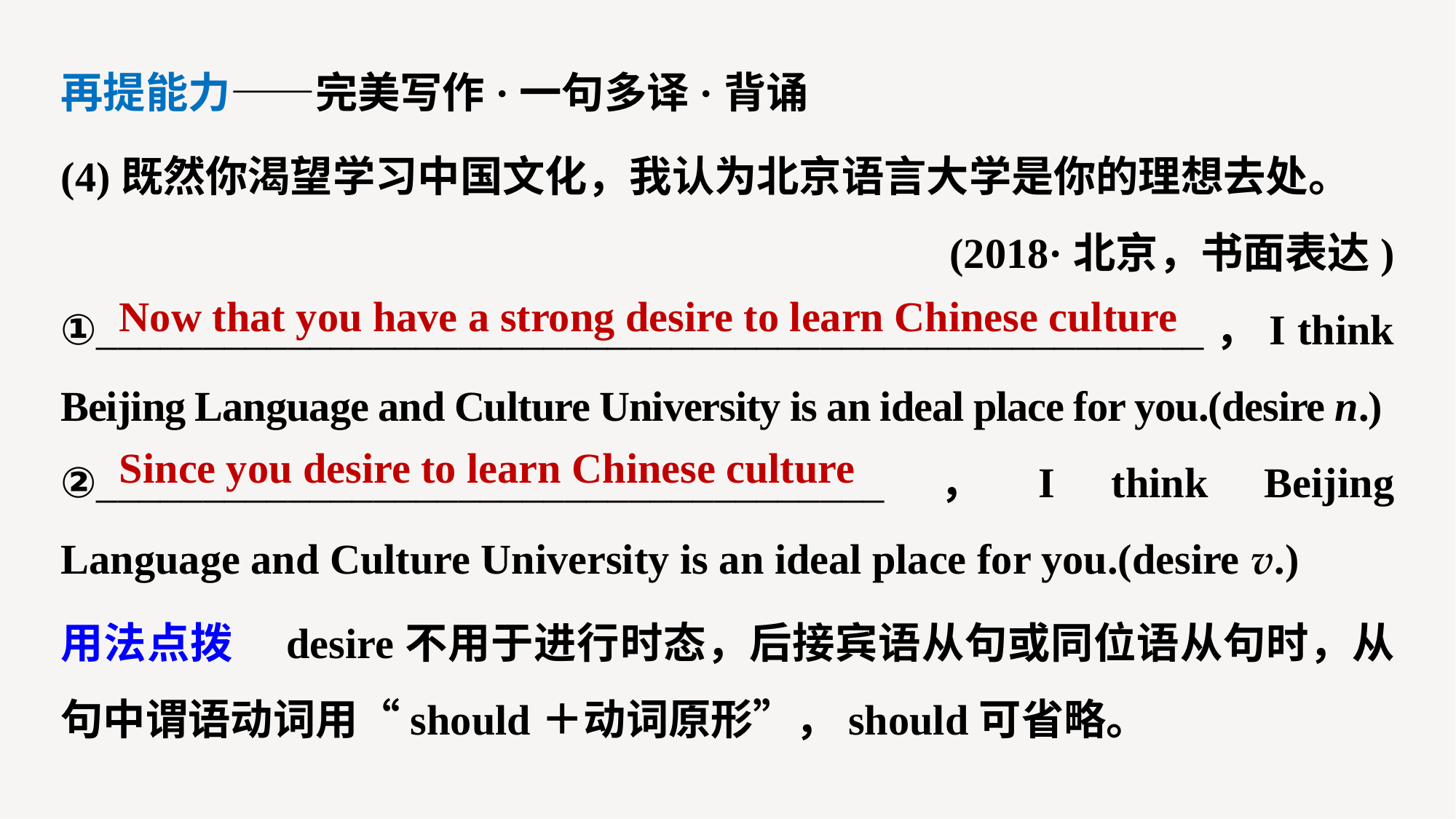

再提能力——完美写作·一句多译·背诵
(4)既然你渴望学习中国文化，我认为北京语言大学是你的理想去处。
(2018·北京，书面表达)
①____________________________________________________，I think Beijing Language and Culture University is an ideal place for you.(desire n.)
②_____________________________________，I think Beijing Language and Culture University is an ideal place for you.(desire v.)
Now that you have a strong desire to learn Chinese culture
Since you desire to learn Chinese culture
用法点拨　desire不用于进行时态，后接宾语从句或同位语从句时，从句中谓语动词用“should＋动词原形”，should可省略。